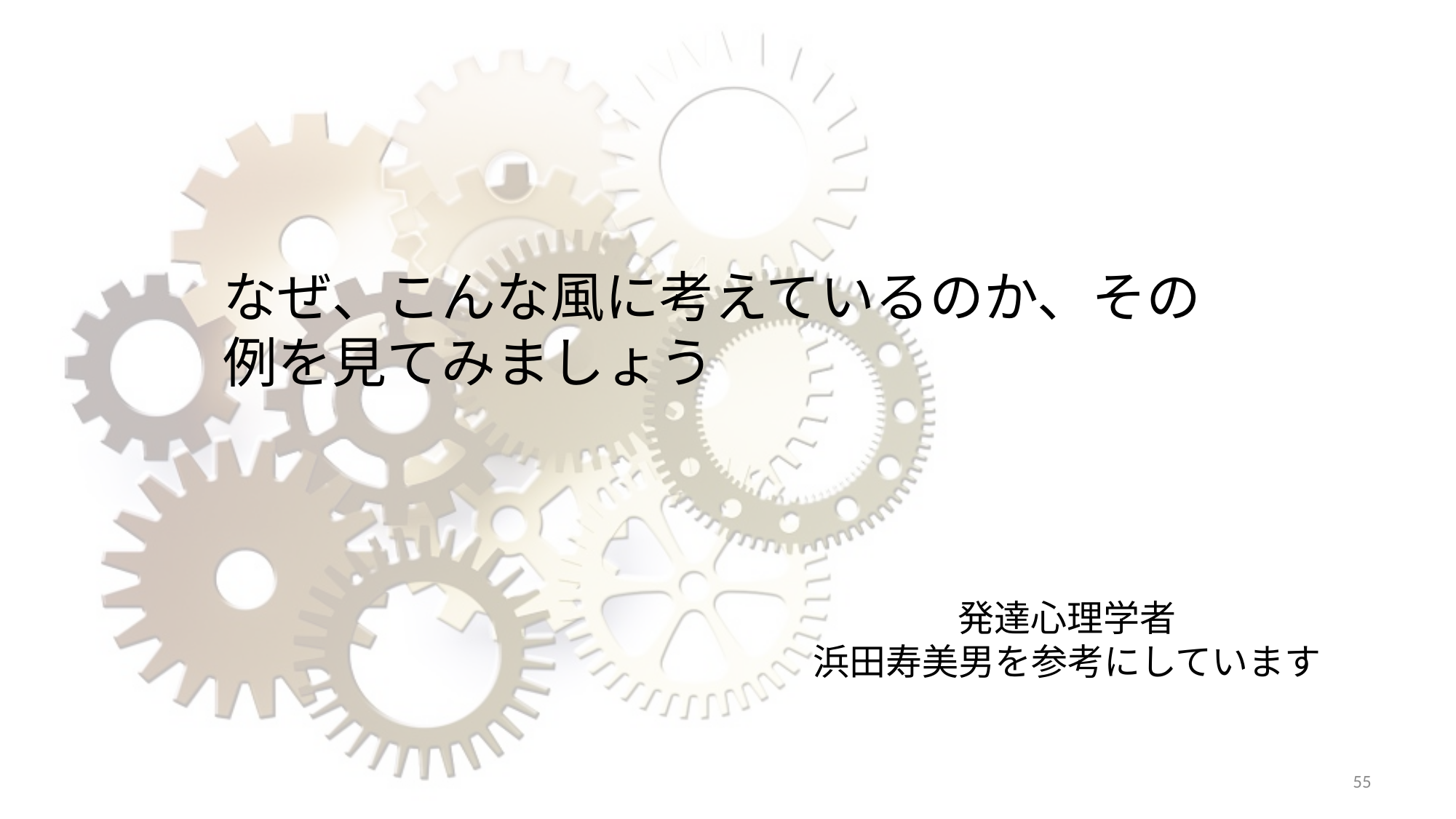

なぜ、こんな風に考えているのか、その例を見てみましょう
発達心理学者
浜田寿美男を参考にしています
55